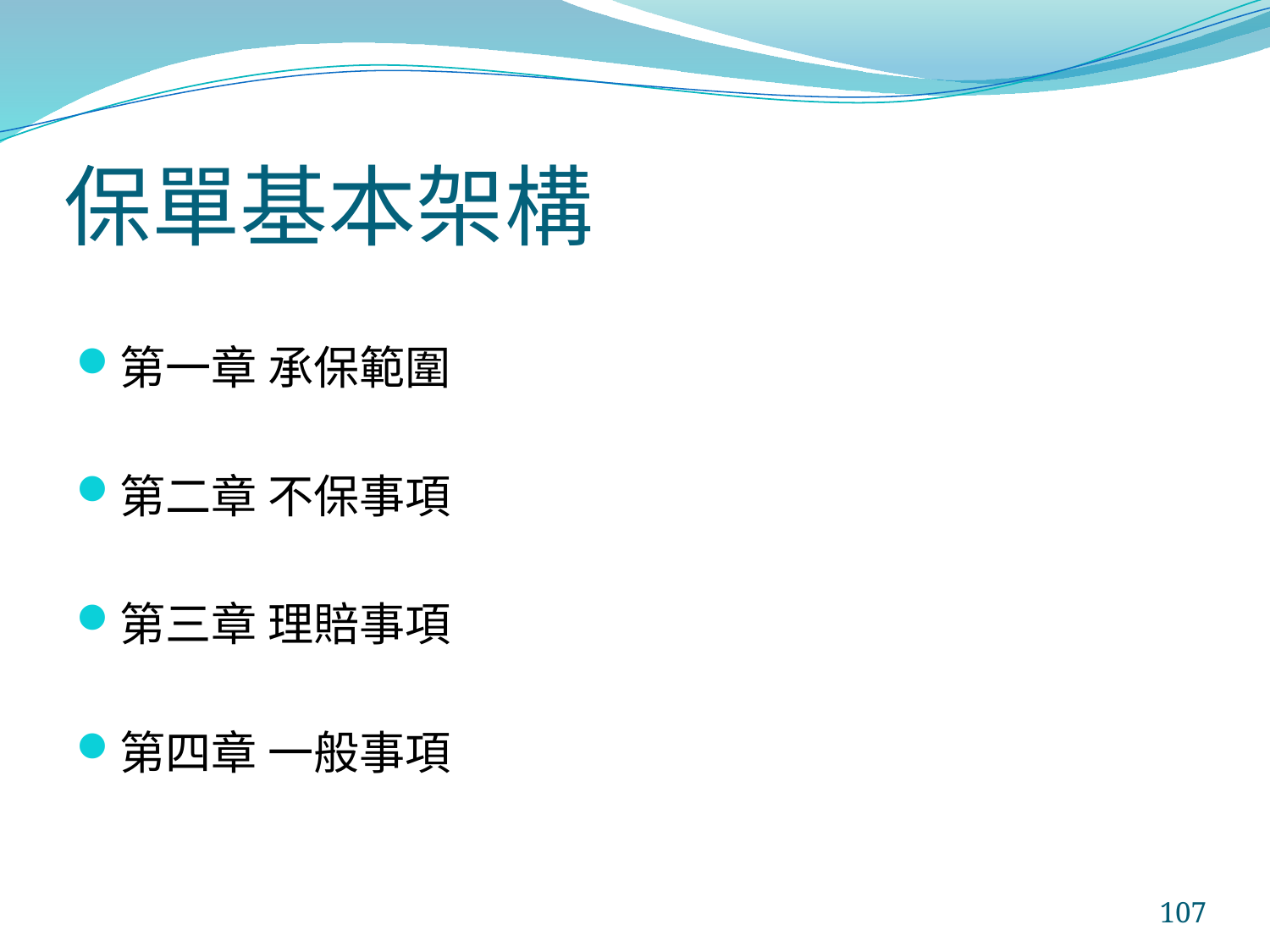

# 保單基本架構

第一章 承保範圍

第二章 不保事項

第三章 理賠事項

第四章 一般事項

107